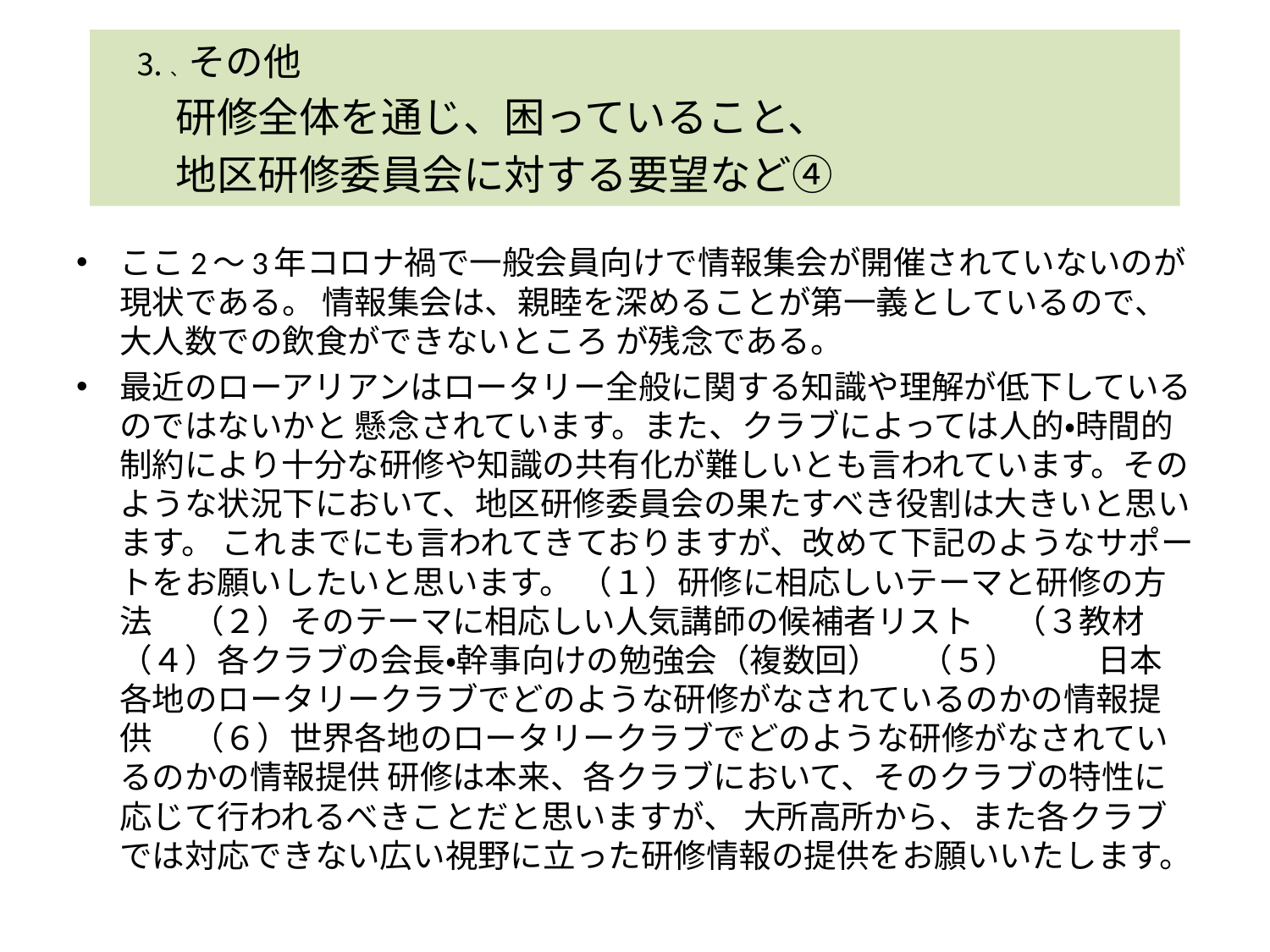

⒊、その他
研修全体を通じ、困っていること、
地区研修委員会に対する要望など④
ここ2～3年コロナ禍で一般会員向けで情報集会が開催されていないのが現状である。 情報集会は、親睦を深めることが第一義としているので、大人数での飲食ができないところ が残念である。
最近のローアリアンはロータリー全般に関する知識や理解が低下しているのではないかと 懸念されています。また、クラブによっては人的・時間的制約により十分な研修や知識の共有化が難しいとも言われています。そのような状況下において、地区研修委員会の果たすべき役割は大きいと思います。 これまでにも言われてきておりますが、改めて下記のようなサポートをお願いしたいと思います。 （１）研修に相応しいテーマと研修の方法 　（２）そのテーマに相応しい人気講師の候補者リスト 　（３教材 　（４）各クラブの会長・幹事向けの勉強会（複数回） 　（５）	日本各地のロータリークラブでどのような研修がなされているのかの情報提供　 （６）世界各地のロータリークラブでどのような研修がなされているのかの情報提供 研修は本来、各クラブにおいて、そのクラブの特性に応じて行われるべきことだと思いますが、 大所高所から、また各クラブでは対応できない広い視野に立った研修情報の提供をお願いいたします。